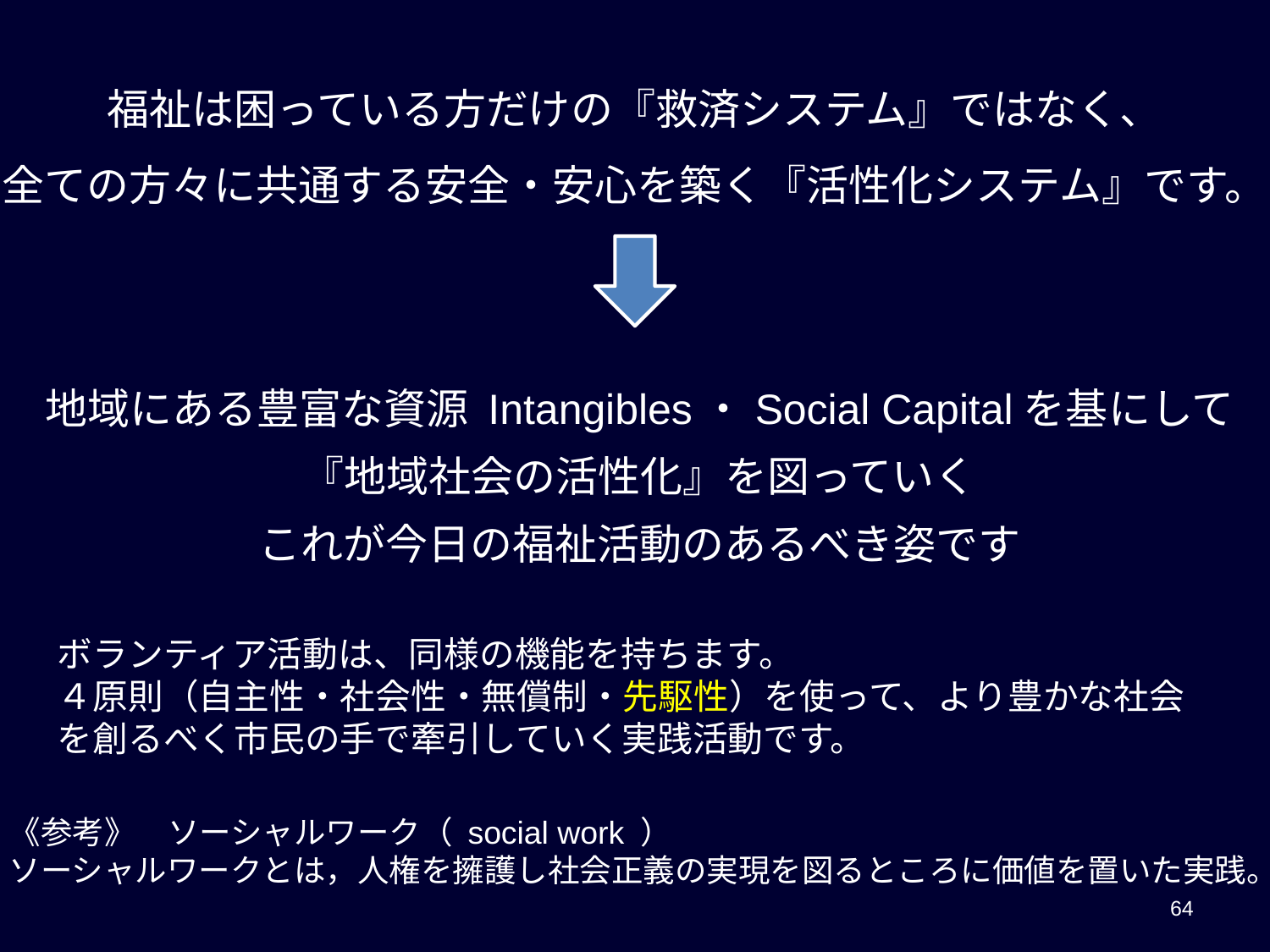

福祉は困っている方だけの『救済システム』ではなく、

全ての方々に共通する安全・安心を築く『活性化システム』です。

地域にある豊富な資源 Intangibles・Social Capitalを基にして

『地域社会の活性化』を図っていく

これが今日の福祉活動のあるべき姿です
ボランティア活動は、同様の機能を持ちます。
４原則（自主性・社会性・無償制・先駆性）を使って、より豊かな社会を創るべく市民の手で牽引していく実践活動です。
《参考》　ソーシャルワーク（ social work ）
ソーシャルワークとは，人権を擁護し社会正義の実現を図るところに価値を置いた実践。
64